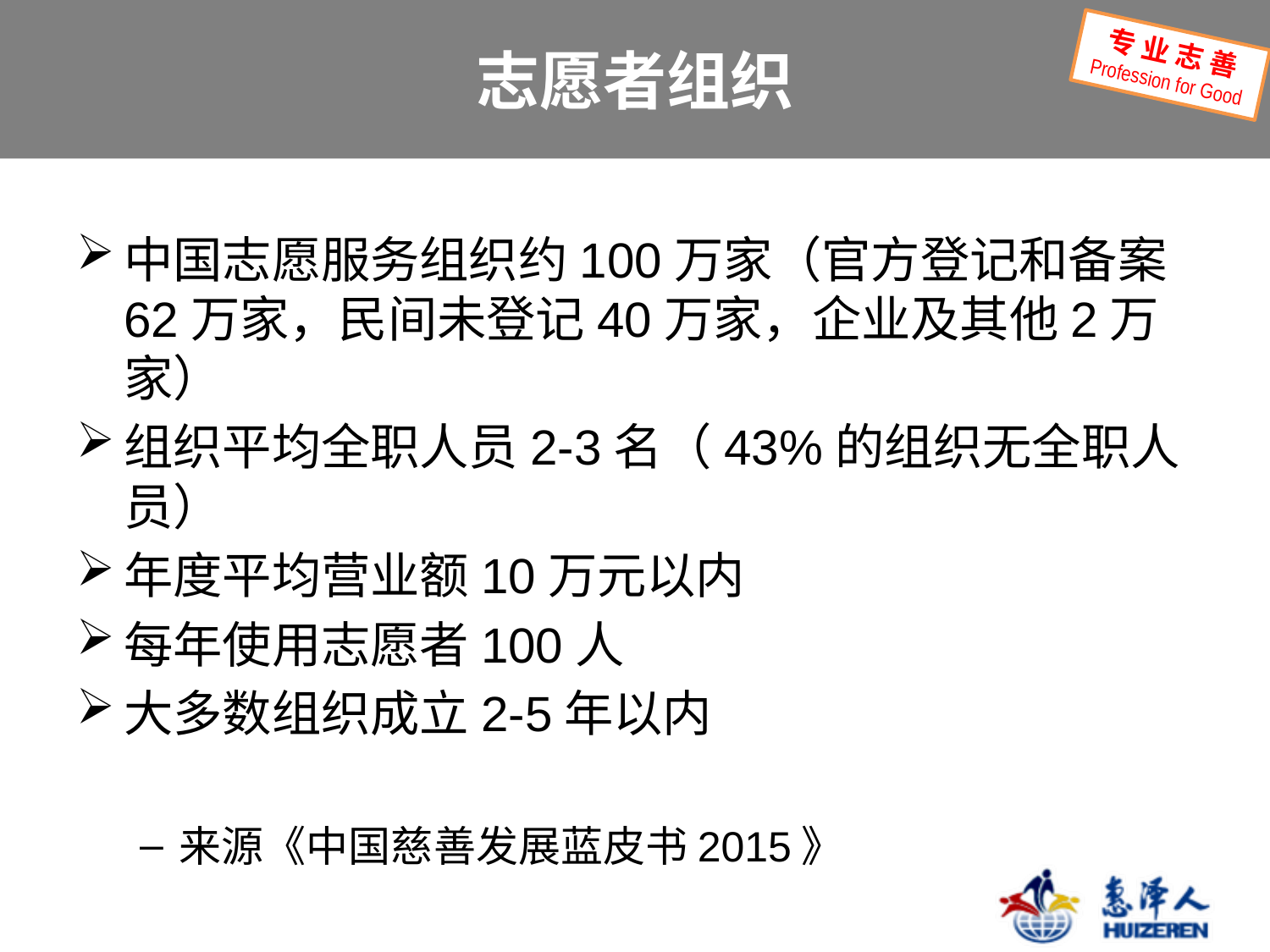

# 志愿者组织
专 业 志 善
Profession for Good
中国志愿服务组织约100万家（官方登记和备案62万家，民间未登记40万家，企业及其他2万家）
组织平均全职人员2-3名（43%的组织无全职人员）
年度平均营业额10万元以内
每年使用志愿者100人
大多数组织成立2-5年以内

来源《中国慈善发展蓝皮书2015》